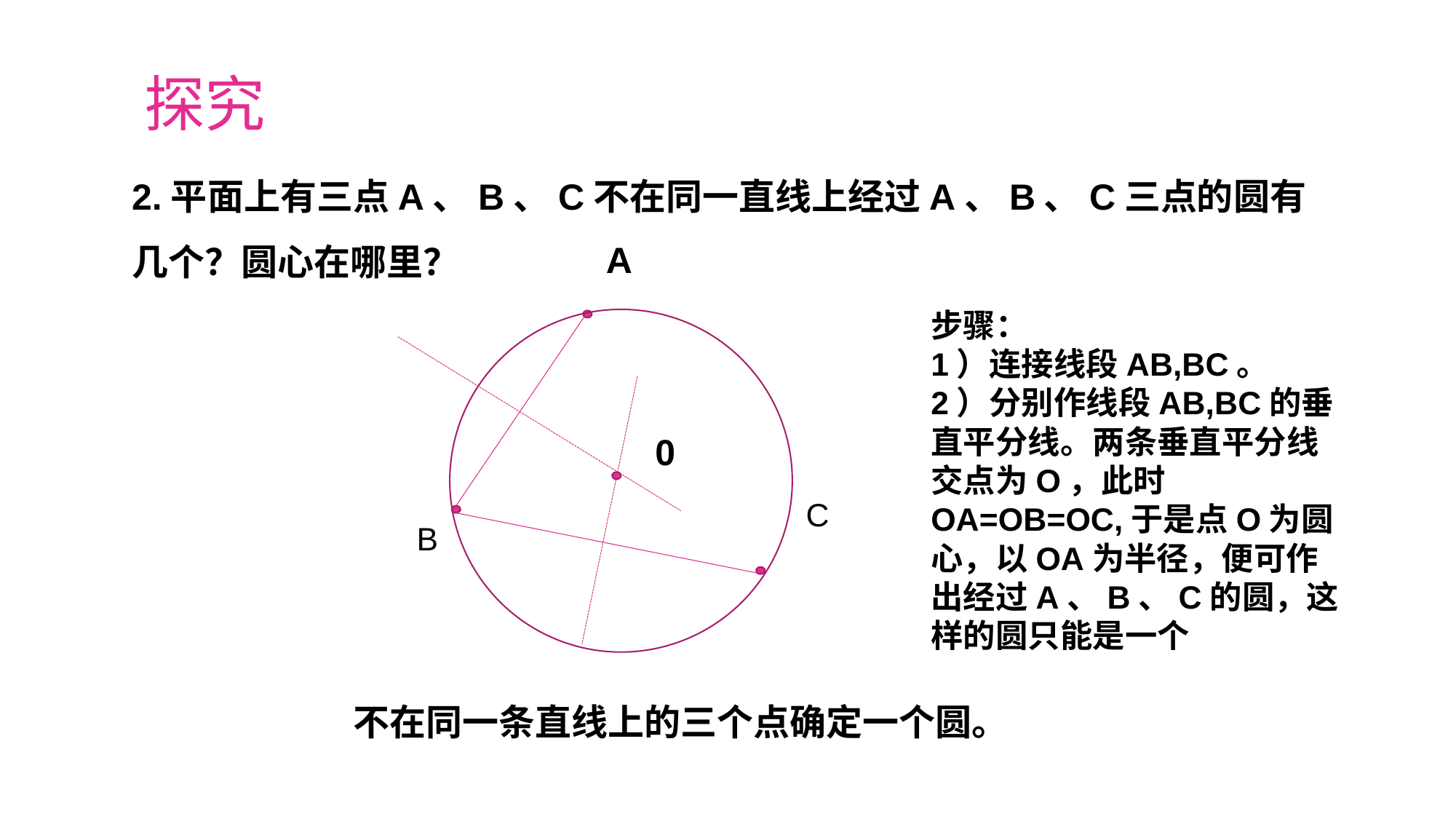

探究
2.平面上有三点A、B、C不在同一直线上经过A、B、C三点的圆有几个？圆心在哪里？
A
步骤：
1）连接线段AB,BC。
2）分别作线段AB,BC的垂直平分线。两条垂直平分线交点为O，此时OA=OB=OC,于是点O为圆心，以OA为半径，便可作出经过A、B、C的圆，这样的圆只能是一个

0

C

B

不在同一条直线上的三个点确定一个圆。